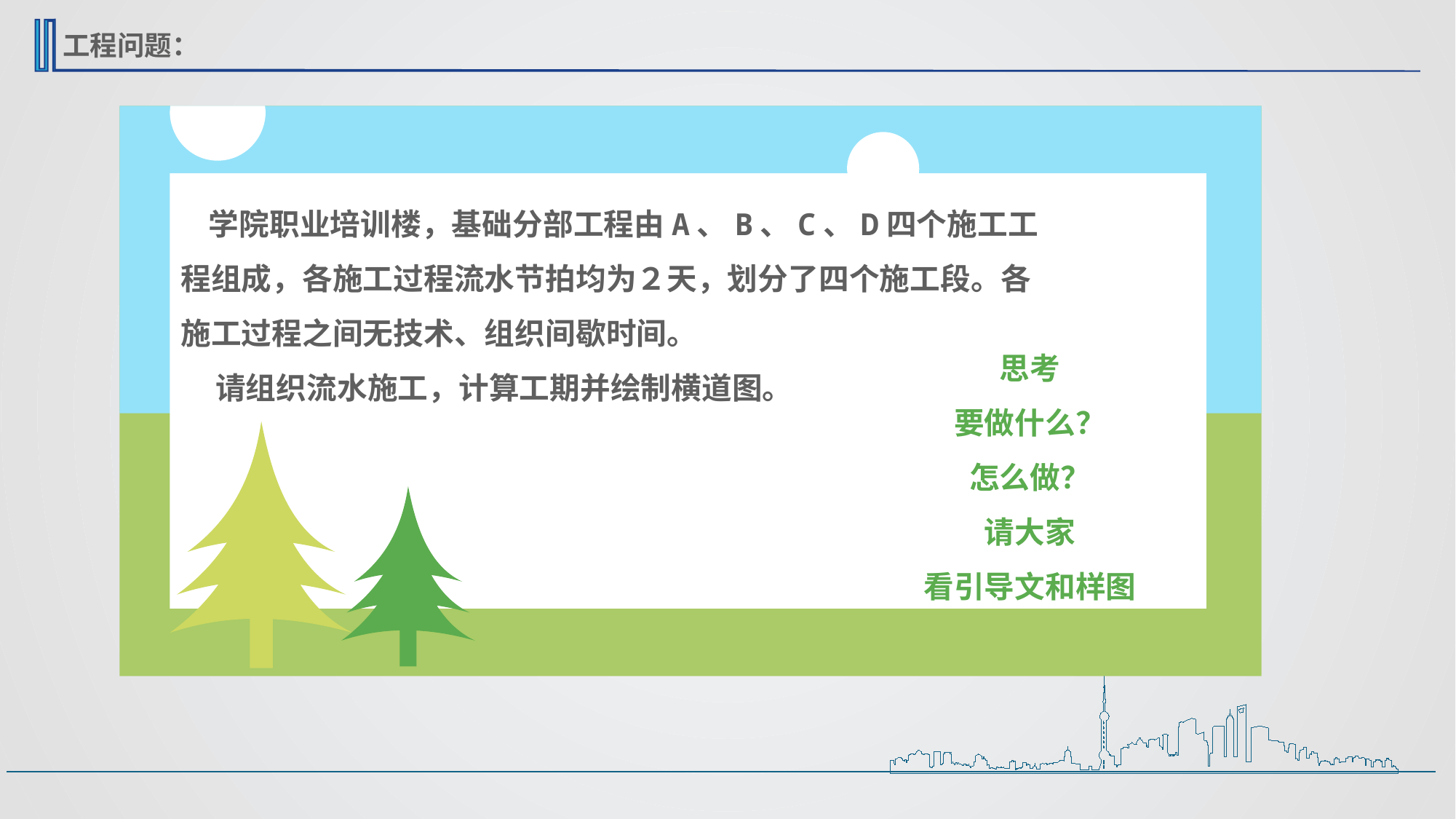

工程问题：

   学院职业培训楼，基础分部工程由A、B、C、D四个施工工程组成，各施工过程流水节拍均为２天，划分了四个施工段。各施工过程之间无技术、组织间歇时间。
    请组织流水施工，计算工期并绘制横道图。
思考
要做什么？
怎么做？
请大家
看引导文和样图